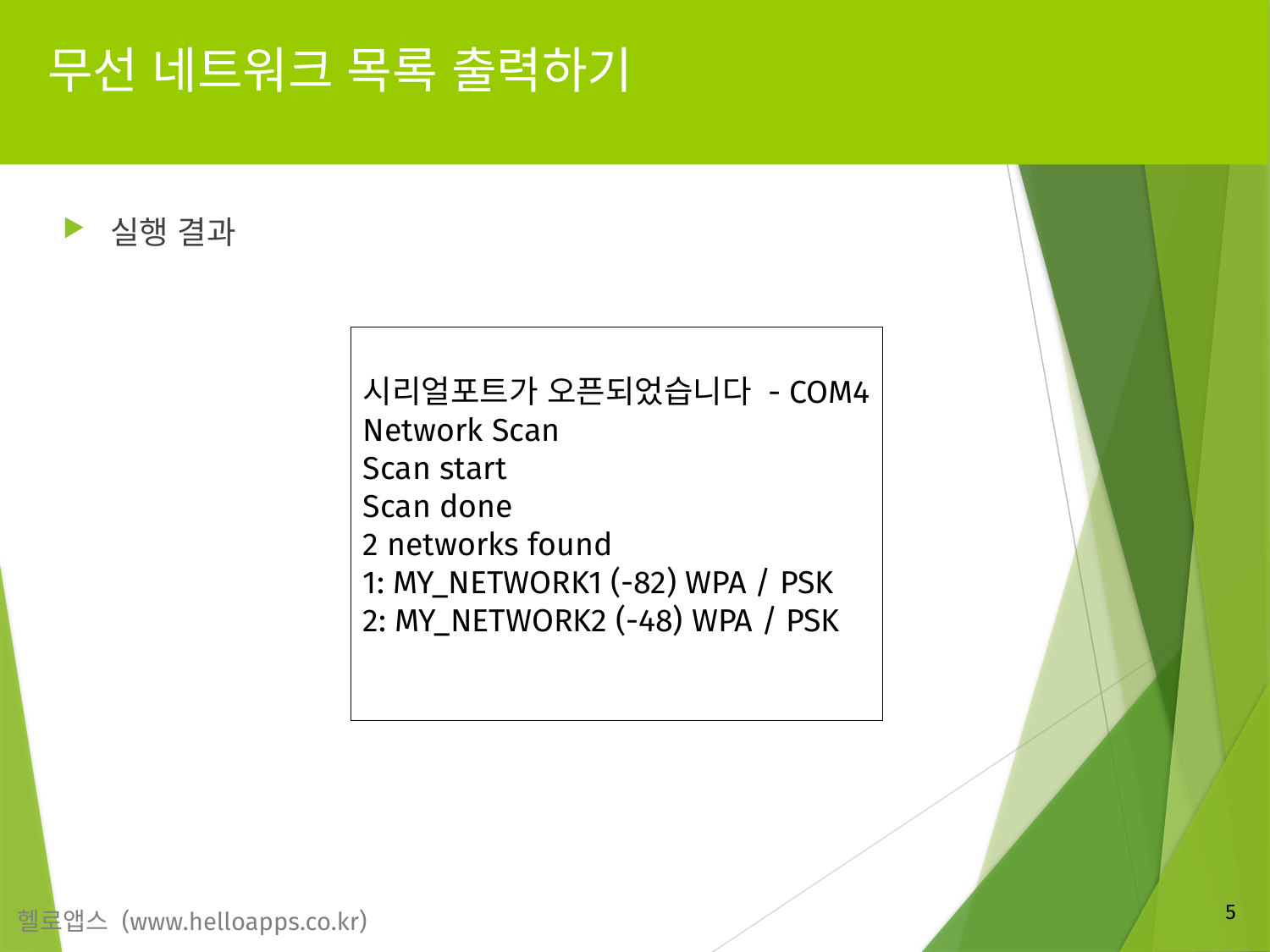

# 무선 네트워크 목록 출력하기
실행 결과

시리얼포트가 오픈되었습니다 - COM4
Network Scan
Scan start
Scan done
2 networks found
1: MY_NETWORK1 (-82) WPA / PSK
2: MY_NETWORK2 (-48) WPA / PSK

5